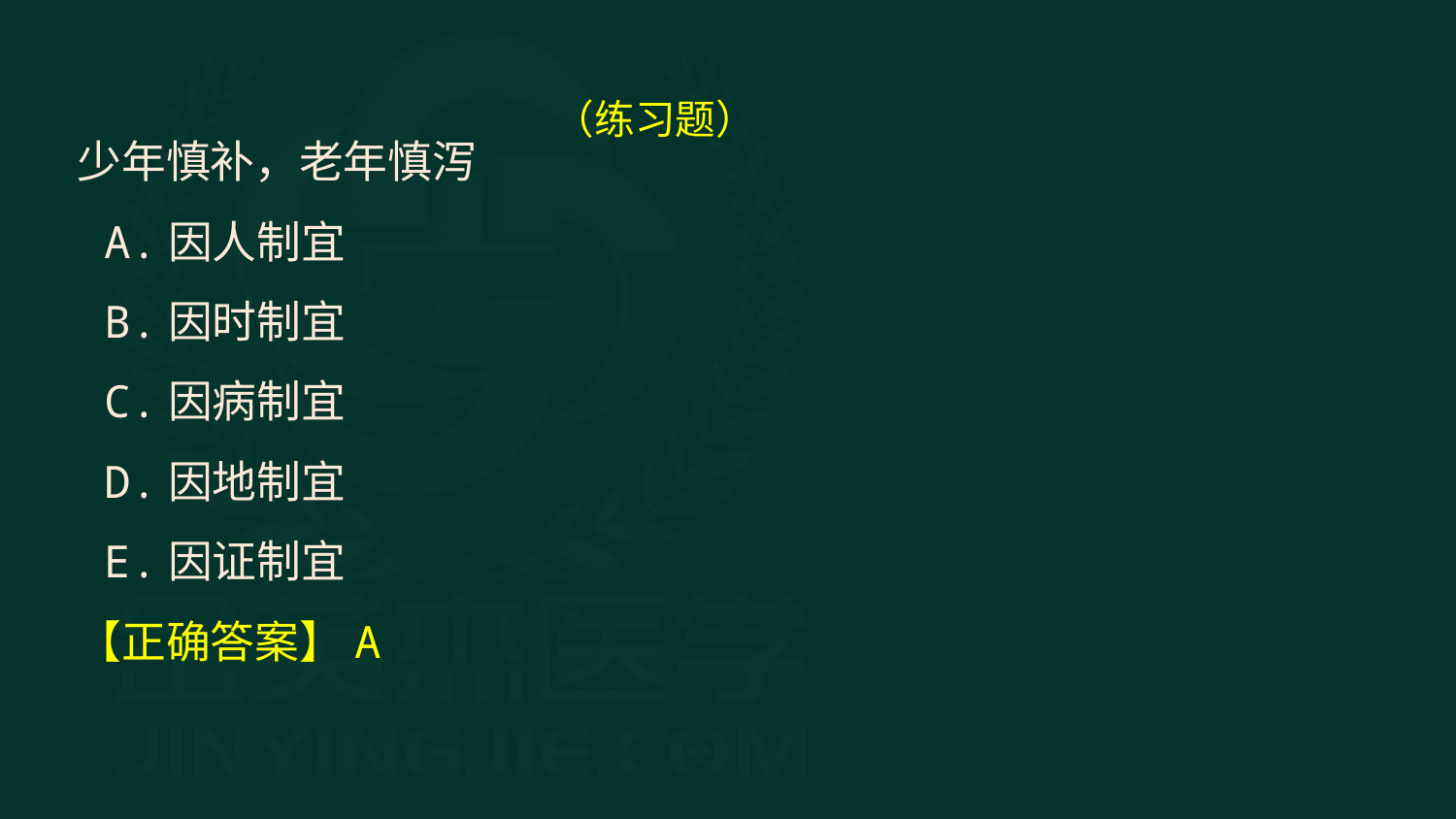

（练习题）
少年慎补，老年慎泻
 A.因人制宜
 B.因时制宜
 C.因病制宜
 D.因地制宜
 E.因证制宜
【正确答案】A